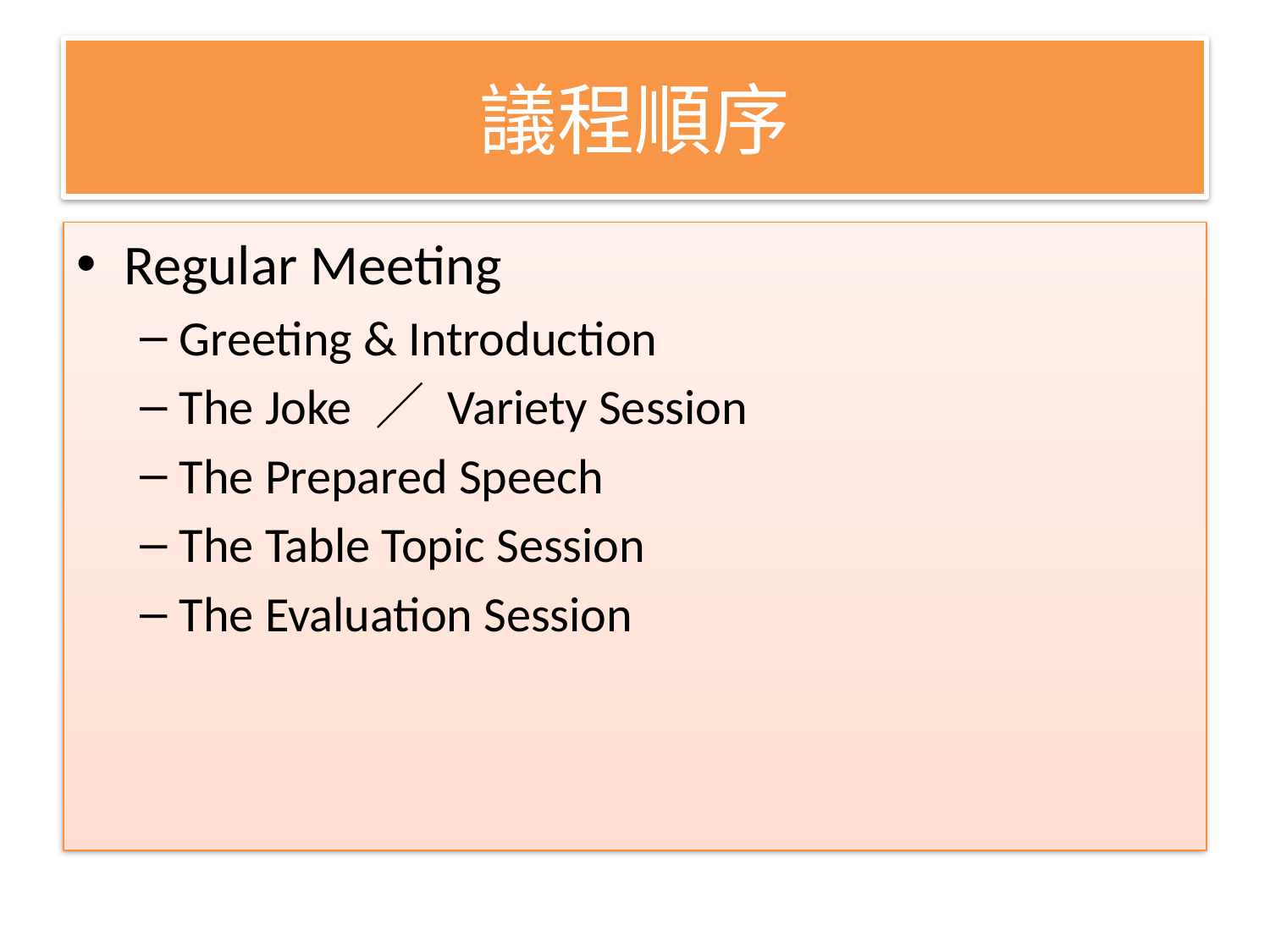

# 議程順序
Regular Meeting
Greeting & Introduction
The Joke ／ Variety Session
The Prepared Speech
The Table Topic Session
The Evaluation Session